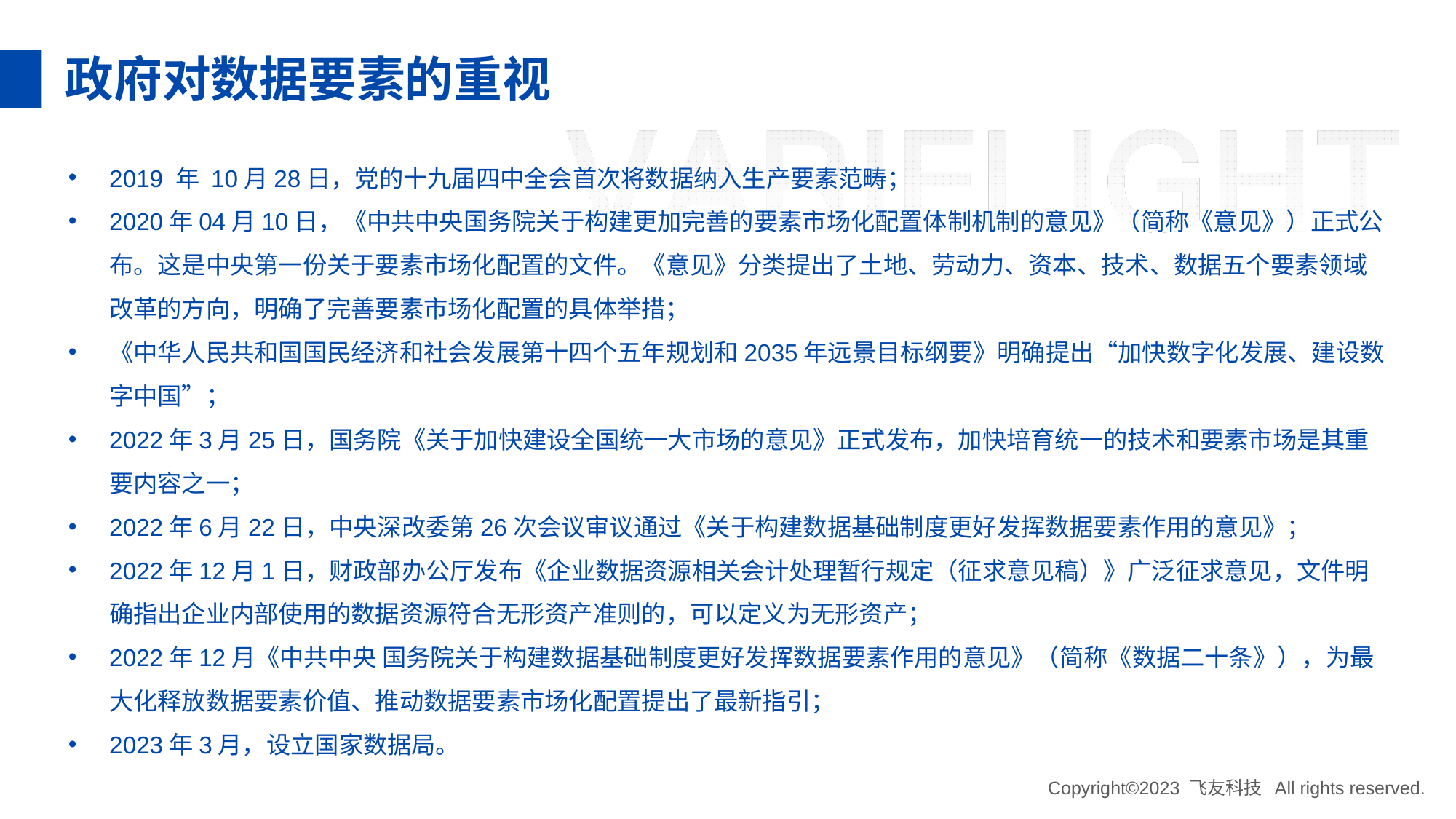

政府对数据要素的重视
2019 年 10月28日，党的十九届四中全会首次将数据纳入生产要素范畴；
2020年04月10日，《中共中央国务院关于构建更加完善的要素市场化配置体制机制的意见》（简称《意见》）正式公布。这是中央第一份关于要素市场化配置的文件。《意见》分类提出了土地、劳动力、资本、技术、数据五个要素领域改革的方向，明确了完善要素市场化配置的具体举措；
《中华人民共和国国民经济和社会发展第十四个五年规划和2035年远景目标纲要》明确提出“加快数字化发展、建设数字中国”；
2022年3月25日，国务院《关于加快建设全国统一大市场的意见》正式发布，加快培育统一的技术和要素市场是其重要内容之一；
2022年6月22日，中央深改委第26次会议审议通过《关于构建数据基础制度更好发挥数据要素作用的意见》；
2022年12月1日，财政部办公厅发布《企业数据资源相关会计处理暂行规定（征求意见稿）》广泛征求意见，文件明确指出企业内部使用的数据资源符合无形资产准则的，可以定义为无形资产；
2022年12月《中共中央 国务院关于构建数据基础制度更好发挥数据要素作用的意见》（简称《数据二十条》），为最大化释放数据要素价值、推动数据要素市场化配置提出了最新指引；
2023年3月，设立国家数据局。